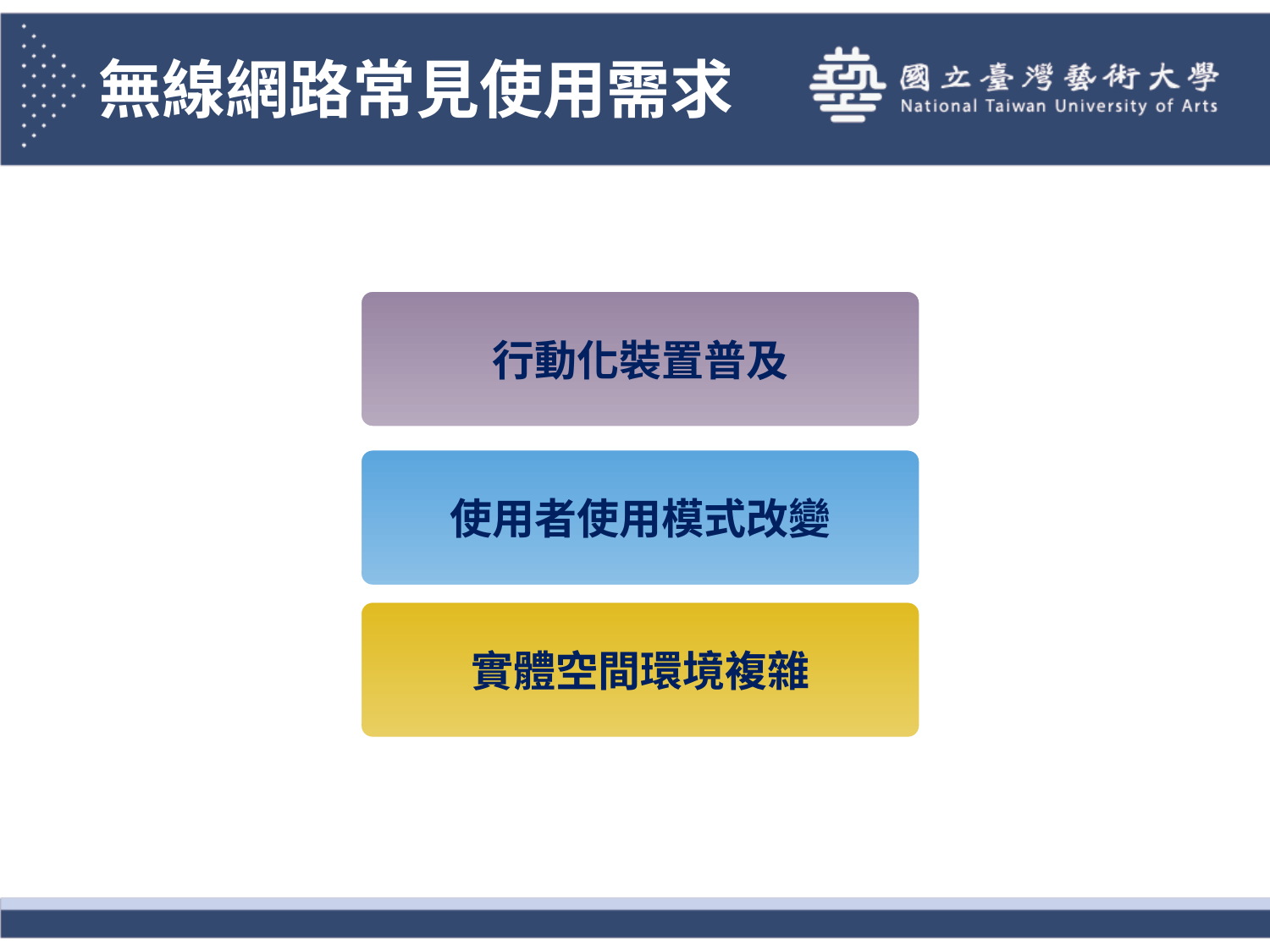

# 無線網路常見使用需求
行動化裝置普及
使用者使用模式改變
實體空間環境複雜